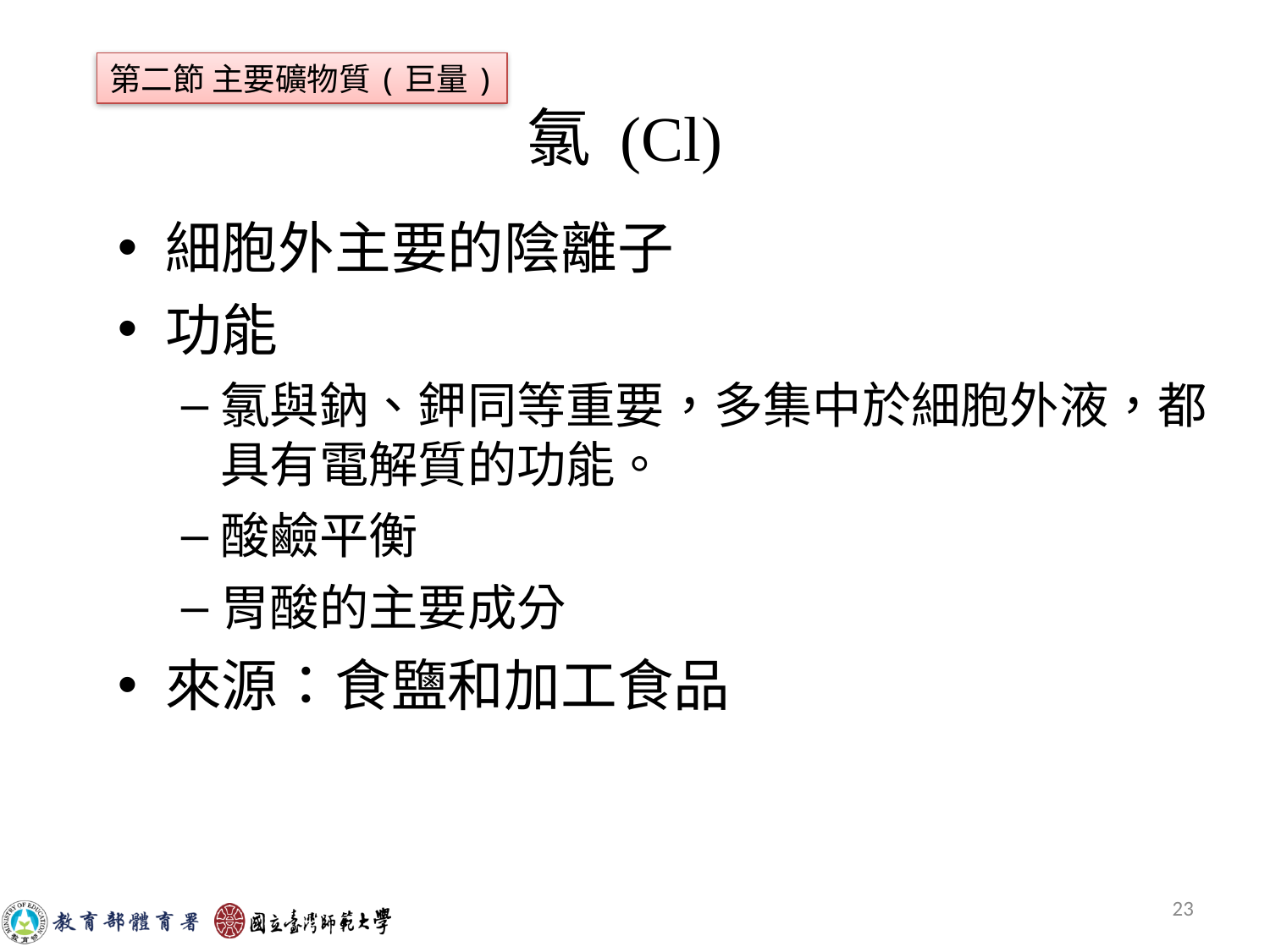

第二節 主要礦物質(巨量)
# 氯 (Cl)
細胞外主要的陰離子
功能
氯與鈉、鉀同等重要，多集中於細胞外液，都具有電解質的功能。
酸鹼平衡
胃酸的主要成分
來源：食鹽和加工食品
23